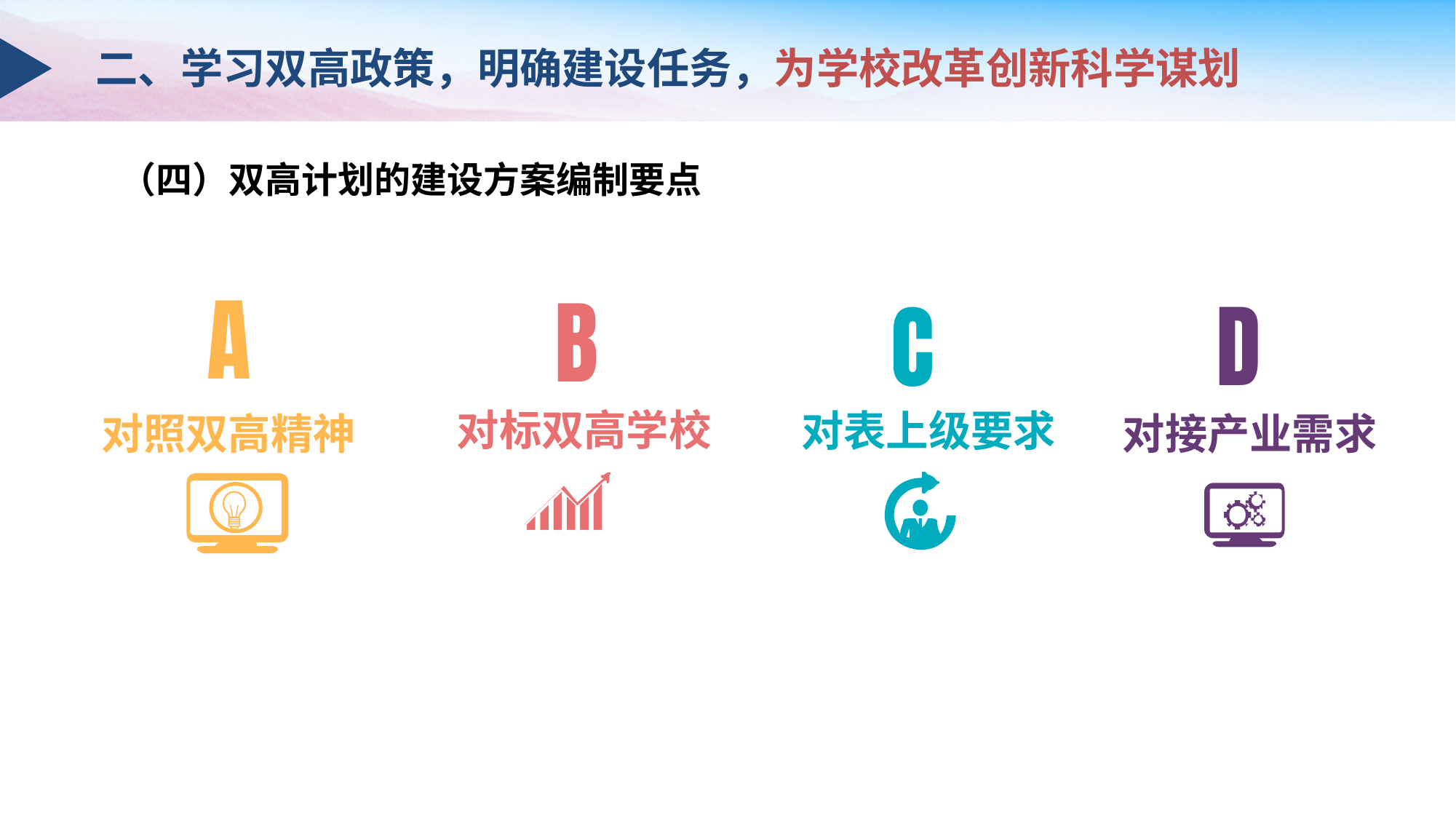

二、学习双高政策，明确建设任务，为学校改革创新科学谋划
（四）双高计划的建设方案编制要点
A
对照双高精神

B
对标双高学校

D
对接产业需求

C
对表上级要求